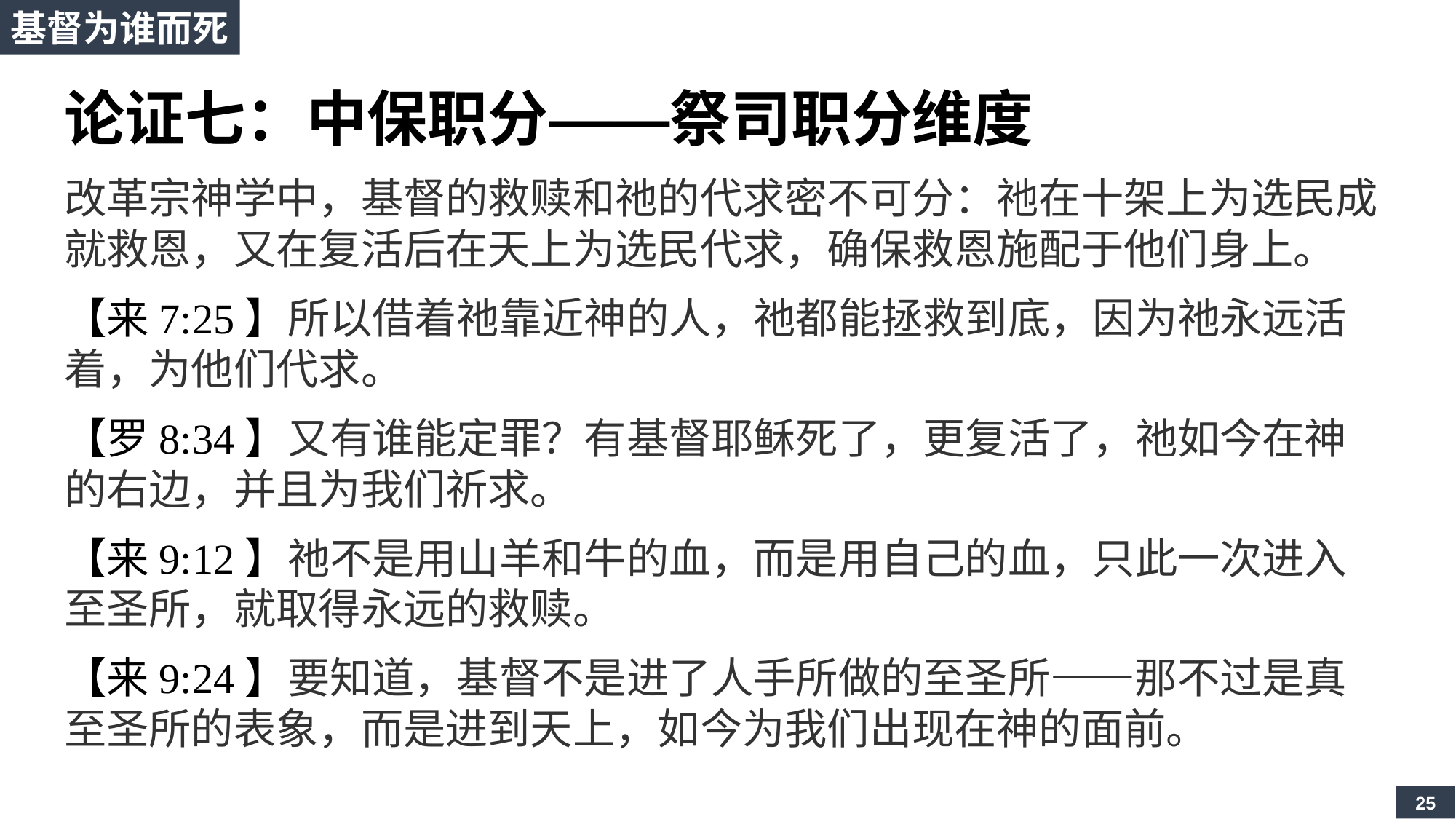

基督为谁而死
论证七：中保职分——祭司职分维度
改革宗神学中，基督的救赎和祂的代求密不可分：祂在十架上为选民成就救恩，又在复活后在天上为选民代求，确保救恩施配于他们身上。
【来7:25】所以借着祂靠近神的人，祂都能拯救到底，因为祂永远活着，为他们代求。
【罗8:34】又有谁能定罪？有基督耶稣死了，更复活了，祂如今在神的右边，并且为我们祈求。
【来9:12】祂不是用山羊和牛的血，而是用自己的血，只此一次进入至圣所，就取得永远的救赎。
【来9:24】要知道，基督不是进了人手所做的至圣所——那不过是真至圣所的表象，而是进到天上，如今为我们出现在神的面前。
25